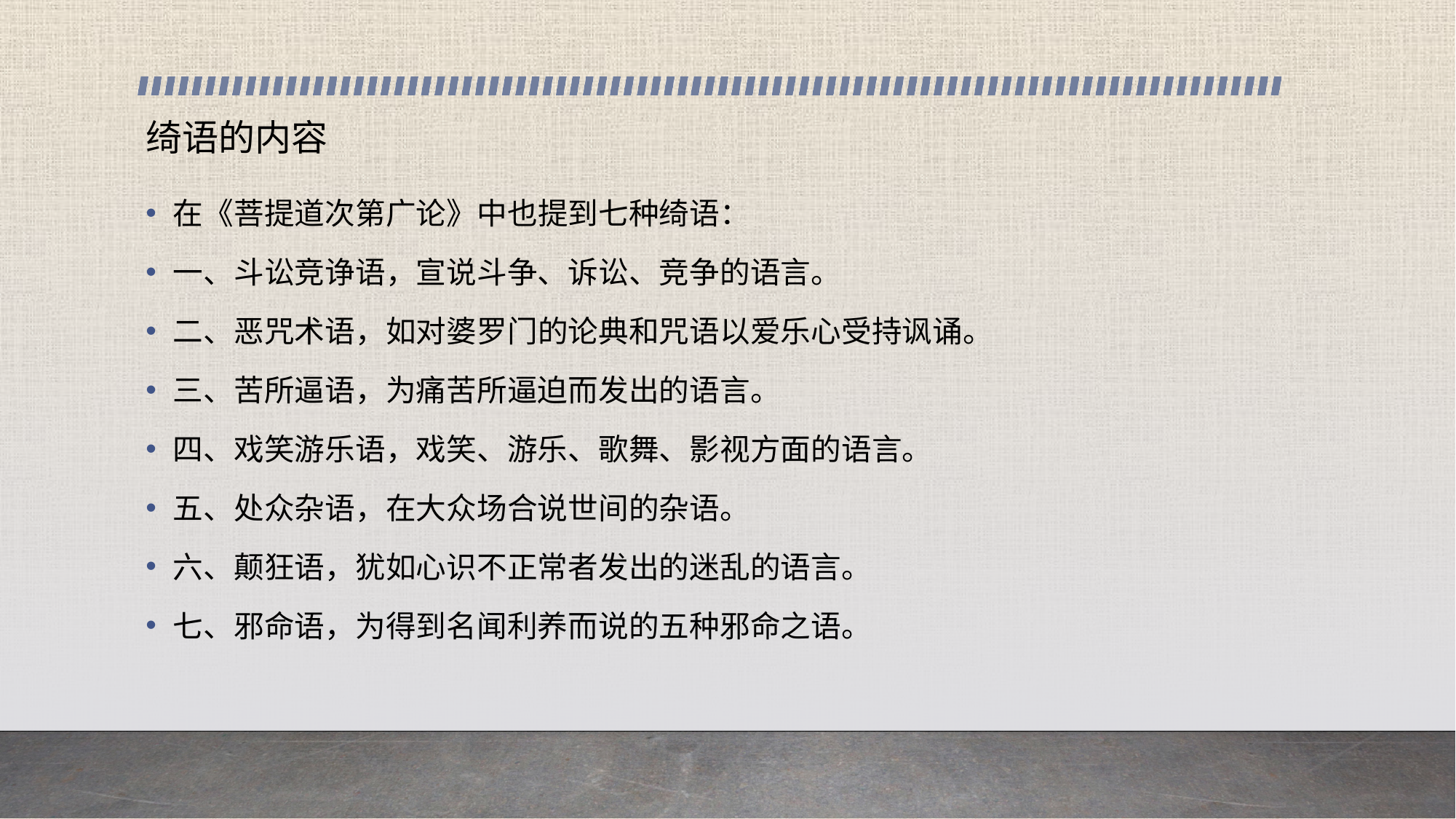

# 绮语的内容
在《菩提道次第广论》中也提到七种绮语：
一、斗讼竞诤语，宣说斗争、诉讼、竞争的语言。
二、恶咒术语，如对婆罗门的论典和咒语以爱乐心受持讽诵。
三、苦所逼语，为痛苦所逼迫而发出的语言。
四、戏笑游乐语，戏笑、游乐、歌舞、影视方面的语言。
五、处众杂语，在大众场合说世间的杂语。
六、颠狂语，犹如心识不正常者发出的迷乱的语言。
七、邪命语，为得到名闻利养而说的五种邪命之语。